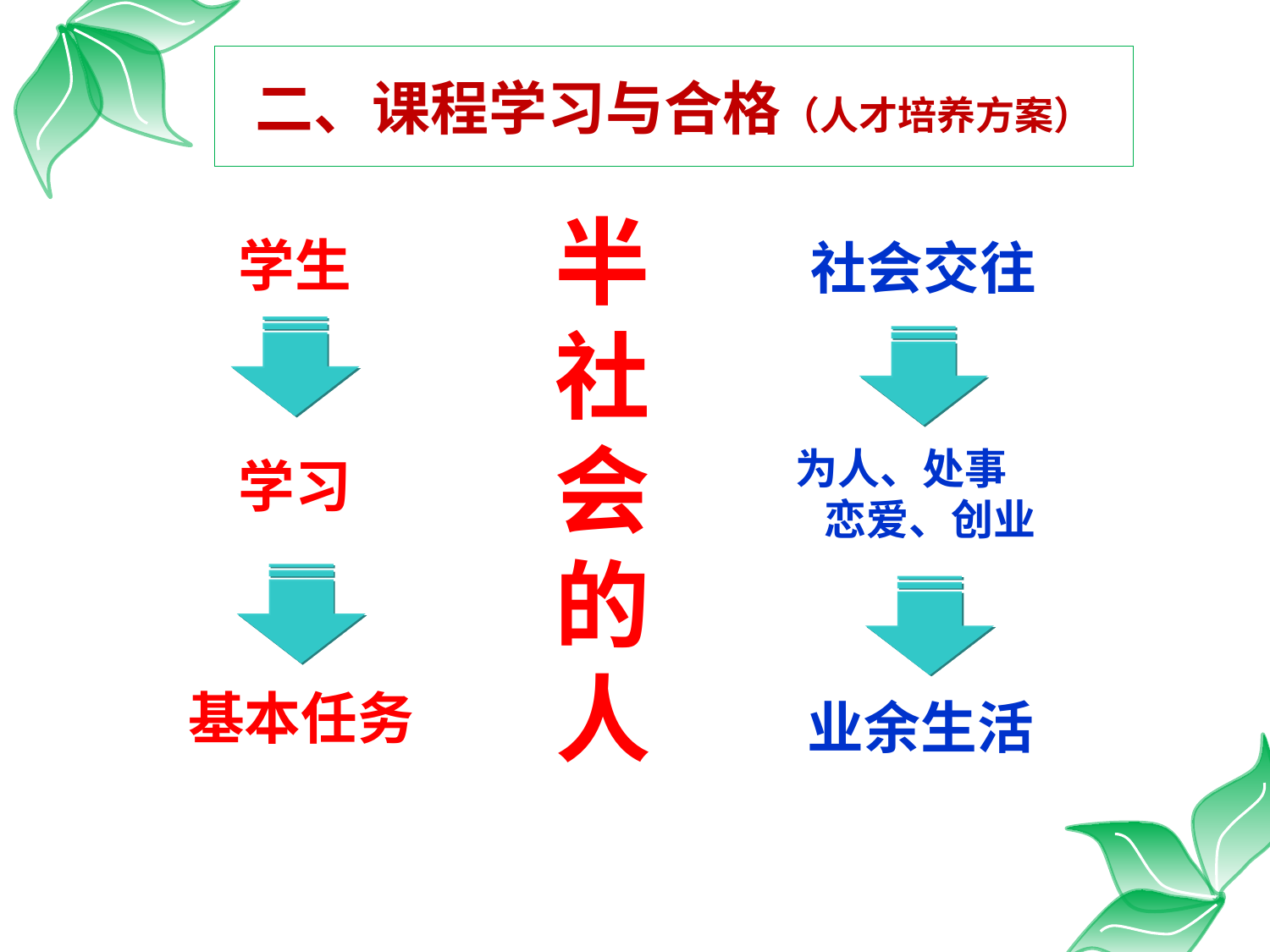

二、课程学习与合格（人才培养方案）
半社会的人
学生
社会交往

为人、处事       恋爱、创业
学习

基本任务
业余生活